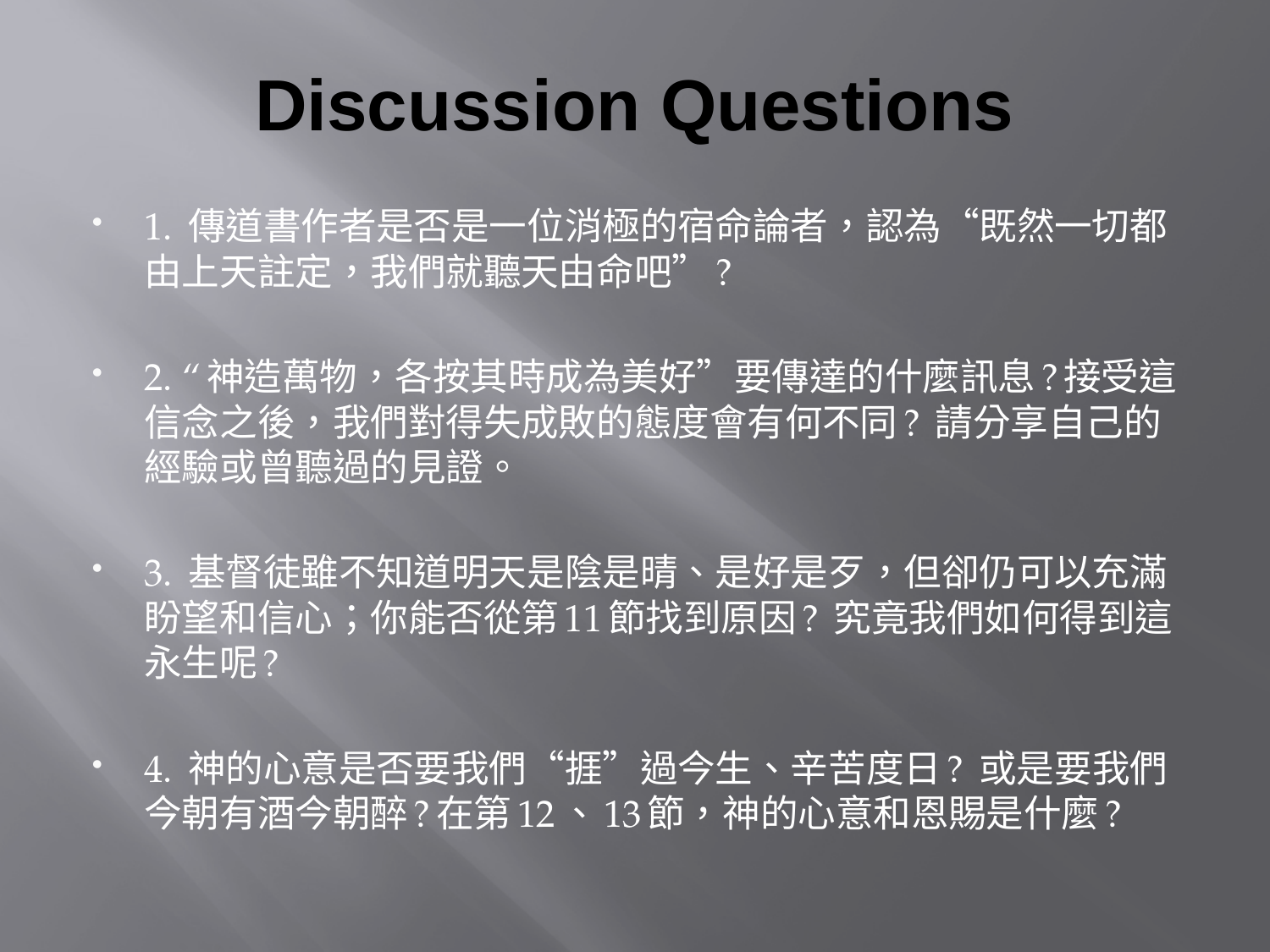

# Discussion Questions
1. 傳道書作者是否是一位消極的宿命論者，認為“既然一切都由上天註定，我們就聽天由命吧”?

2. “神造萬物，各按其時成為美好”要傳達的什麼訊息?接受這信念之後，我們對得失成敗的態度會有何不同? 請分享自己的經驗或曾聽過的見證。

3. 基督徒雖不知道明天是陰是晴、是好是歹，但卻仍可以充滿盼望和信心；你能否從第11節找到原因? 究竟我們如何得到這永生呢?

4. 神的心意是否要我們“捱”過今生、辛苦度日? 或是要我們今朝有酒今朝醉?在第12、13節，神的心意和恩賜是什麼?